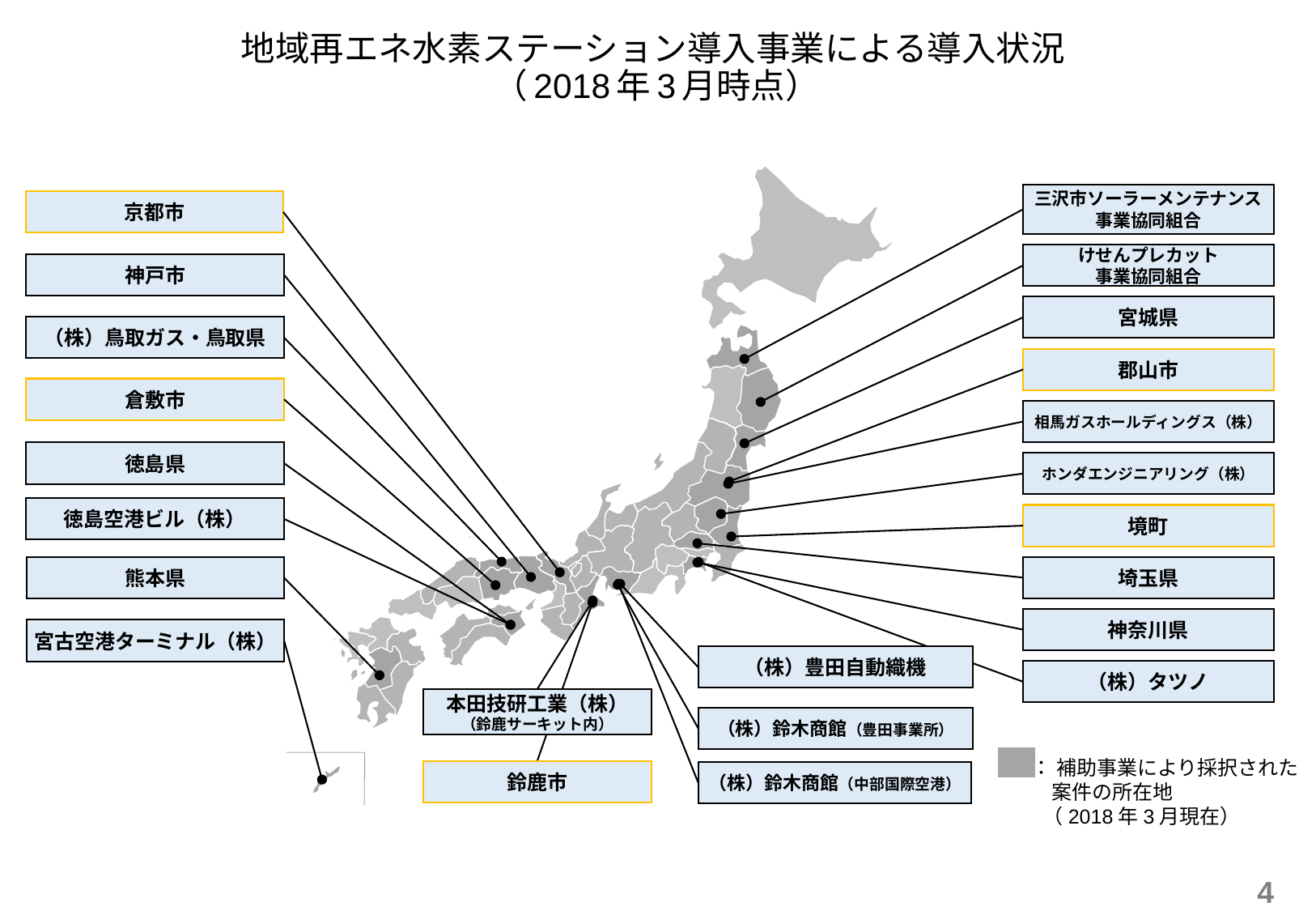

# 地域再エネ水素ステーション導入事業による導入状況 （2018年3月時点）

三沢市ソーラーメンテナンス事業協同組合
京都市
けせんプレカット
事業協同組合
神戸市
宮城県
（株）鳥取ガス・鳥取県

郡山市

倉敷市
相馬ガスホールディングス（株）

徳島県

ホンダエンジニアリング（株）

徳島空港ビル（株）

境町

熊本県
埼玉県

神奈川県

宮古空港ターミナル（株）

（株）豊田自動織機

（株）タツノ

本田技研工業（株）
（鈴鹿サーキット内）
（株）鈴木商館（豊田事業所）
： 補助事業により採択された
  案件の所在地
（2018年3月現在）

鈴鹿市
（株）鈴木商館（中部国際空港）

4